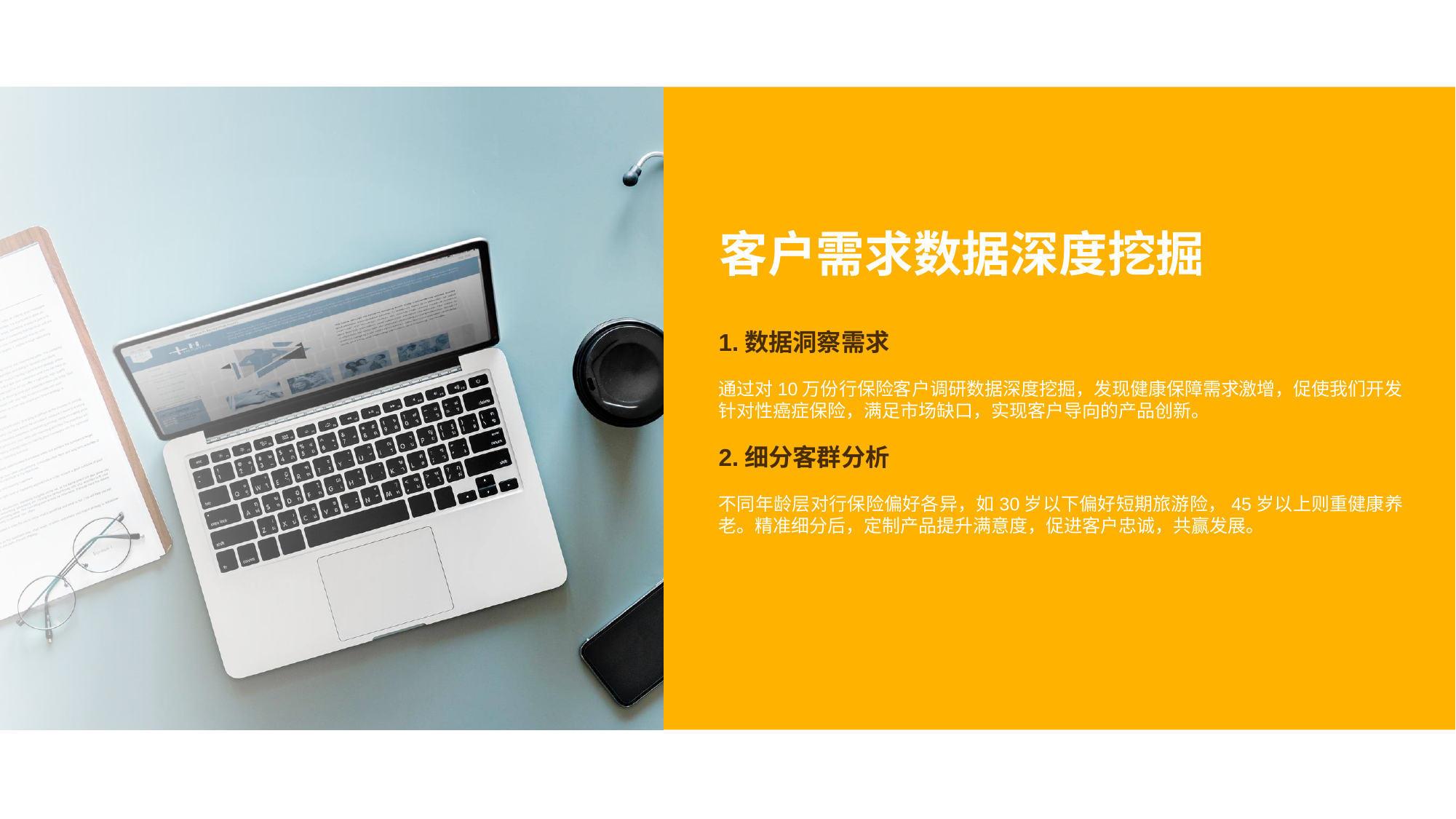

客户需求数据深度挖掘
1.数据洞察需求
通过对10万份行保险客户调研数据深度挖掘，发现健康保障需求激增，促使我们开发针对性癌症保险，满足市场缺口，实现客户导向的产品创新。
2.细分客群分析
不同年龄层对行保险偏好各异，如30岁以下偏好短期旅游险，45岁以上则重健康养老。精准细分后，定制产品提升满意度，促进客户忠诚，共赢发展。